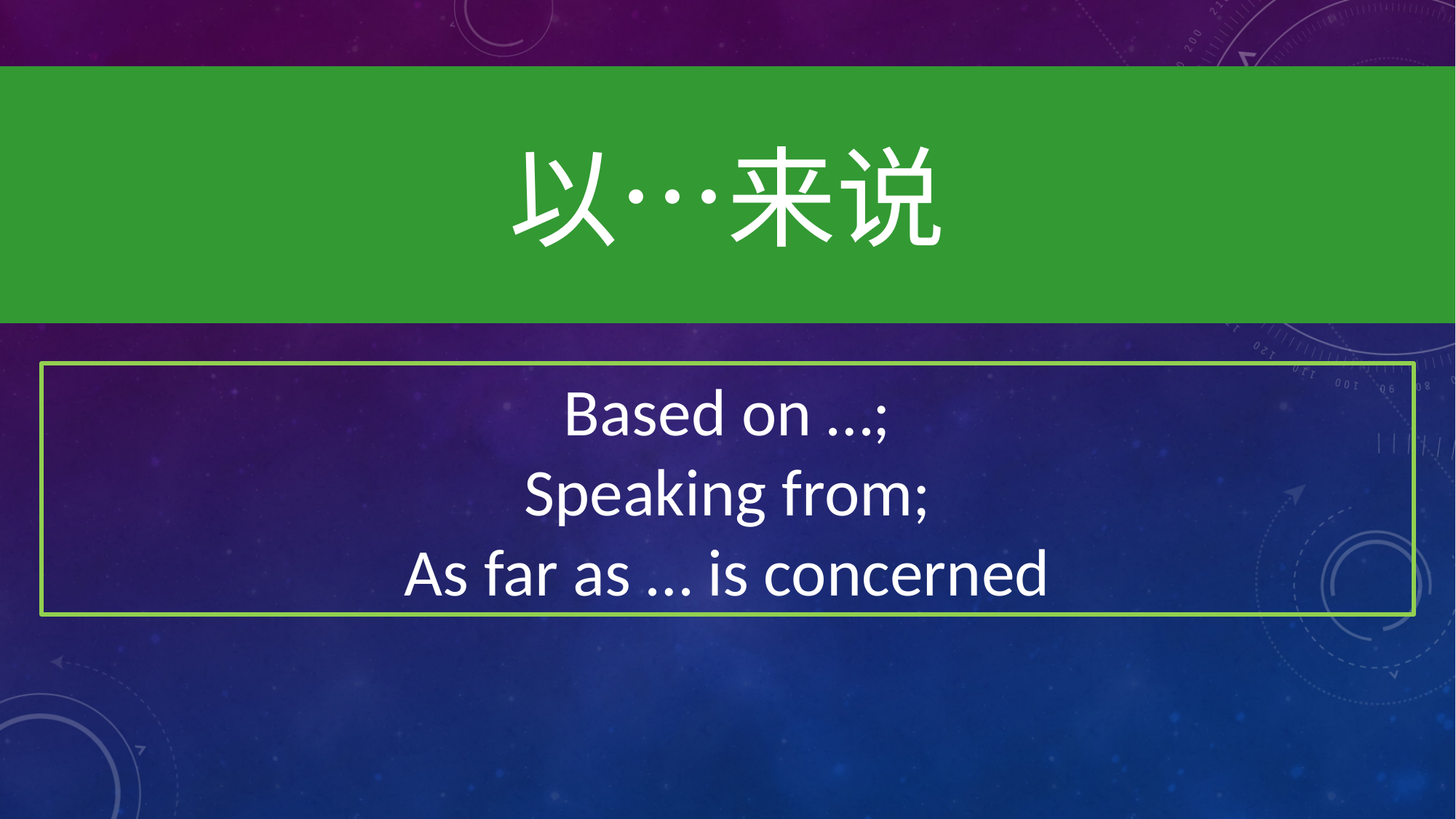

以…来说
Based on …;
Speaking from;
As far as … is concerned